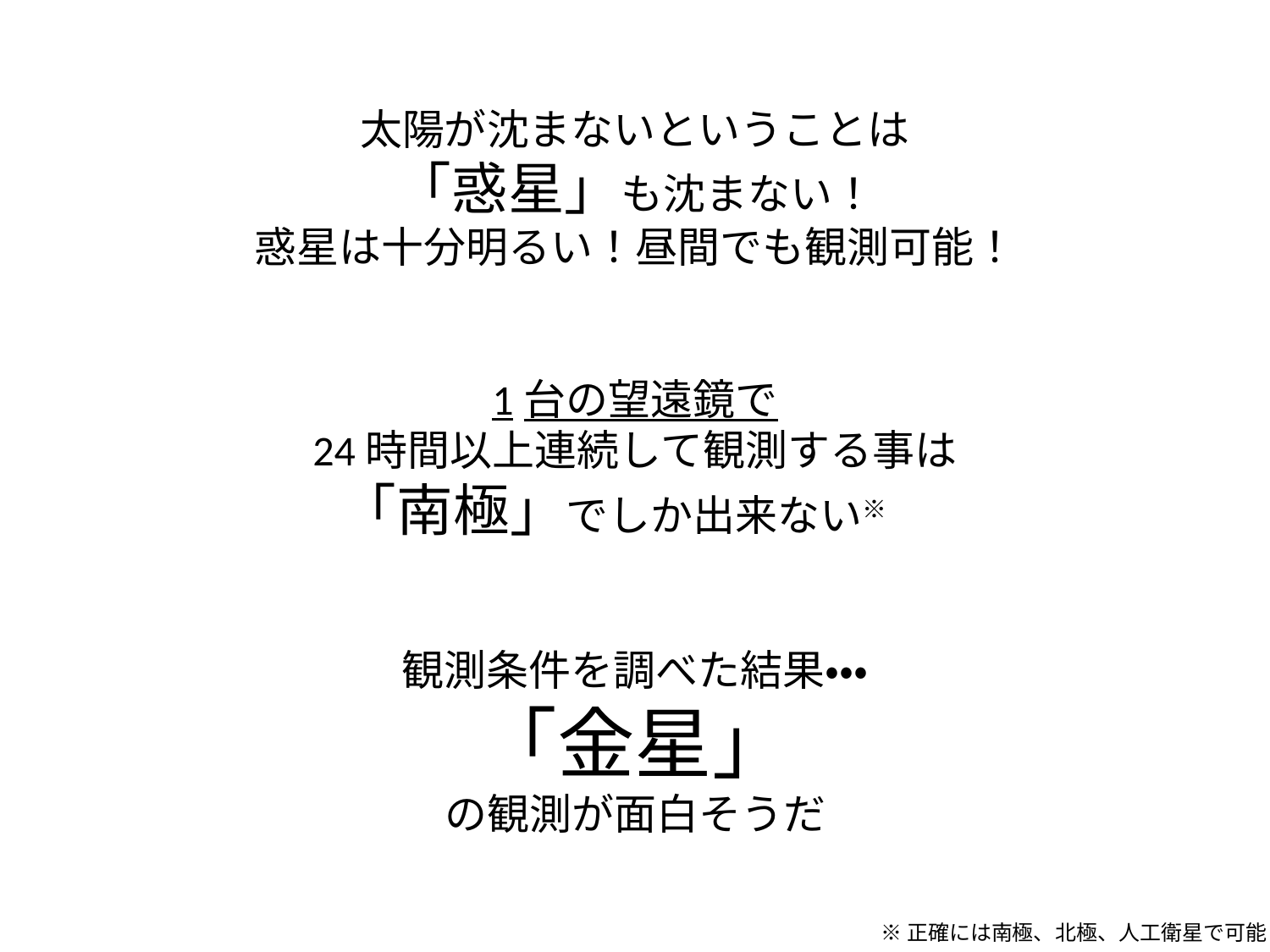

太陽が沈まないということは
「惑星」も沈まない！
惑星は十分明るい！昼間でも観測可能！

1台の望遠鏡で
24時間以上連続して観測する事は
「南極」でしか出来ない※

観測条件を調べた結果・・・
「金星」
の観測が面白そうだ
※正確には南極、北極、人工衛星で可能